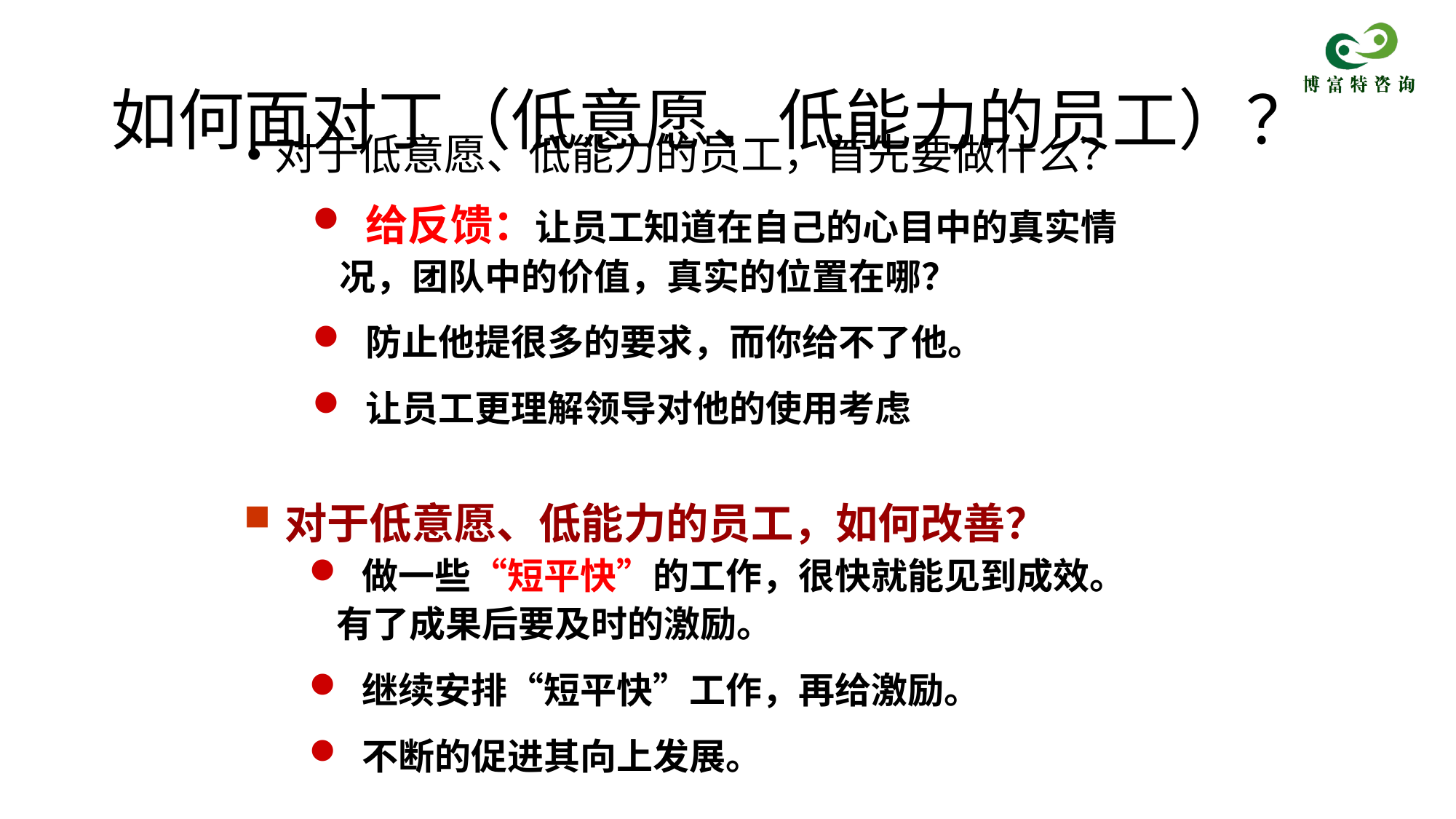

# 如何面对丁（低意愿、低能力的员工）？
对于低意愿、低能力的员工，首先要做什么？
 给反馈：让员工知道在自己的心目中的真实情况，团队中的价值，真实的位置在哪？
 防止他提很多的要求，而你给不了他。
 让员工更理解领导对他的使用考虑
对于低意愿、低能力的员工，如何改善？
 做一些“短平快”的工作，很快就能见到成效。有了成果后要及时的激励。
 继续安排“短平快”工作，再给激励。
 不断的促进其向上发展。